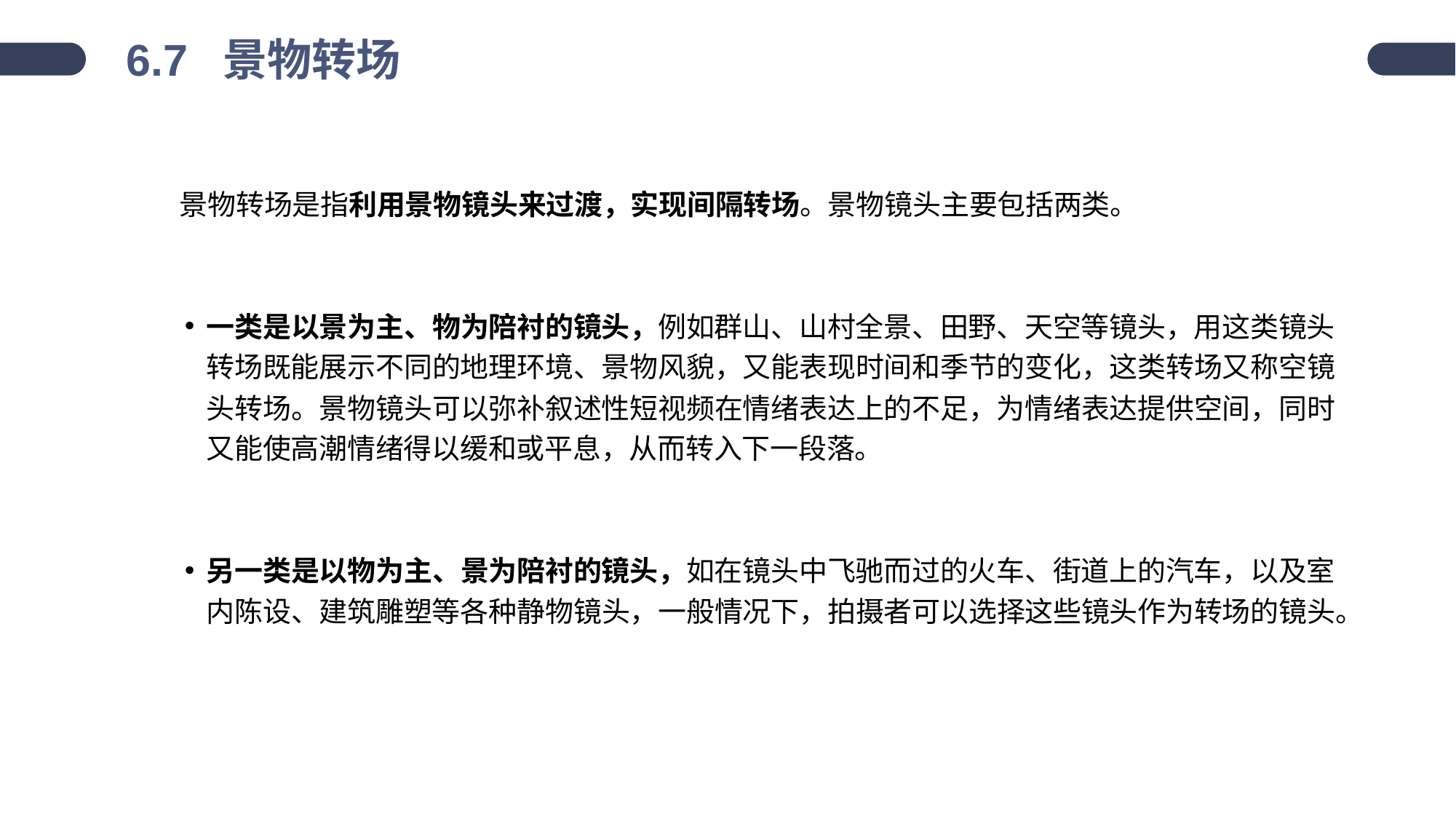

6.7  景物转场

景物转场是指利用景物镜头来过渡，实现间隔转场。景物镜头主要包括两类。

一类是以景为主、物为陪衬的镜头，例如群山、山村全景、田野、天空等镜头，用这类镜头转场既能展示不同的地理环境、景物风貌，又能表现时间和季节的变化，这类转场又称空镜头转场。景物镜头可以弥补叙述性短视频在情绪表达上的不足，为情绪表达提供空间，同时又能使高潮情绪得以缓和或平息，从而转入下一段落。

另一类是以物为主、景为陪衬的镜头，如在镜头中飞驰而过的火车、街道上的汽车，以及室内陈设、建筑雕塑等各种静物镜头，一般情况下，拍摄者可以选择这些镜头作为转场的镜头。